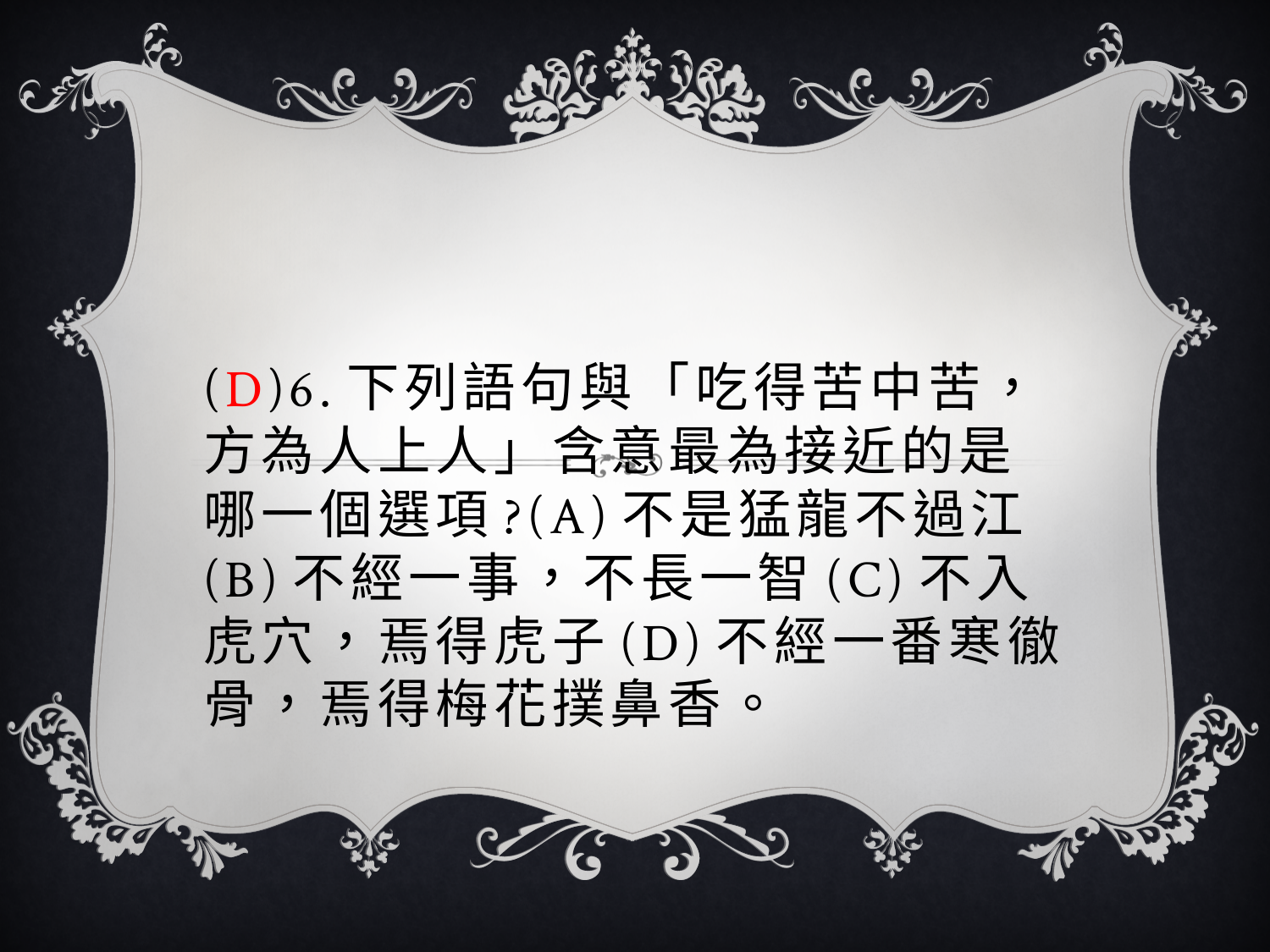

# (D)6.下列語句與「吃得苦中苦，方為人上人」含意最為接近的是哪一個選項?(A)不是猛龍不過江(B)不經一事，不長一智(C)不入虎穴，焉得虎子(D)不經一番寒徹骨，焉得梅花撲鼻香。